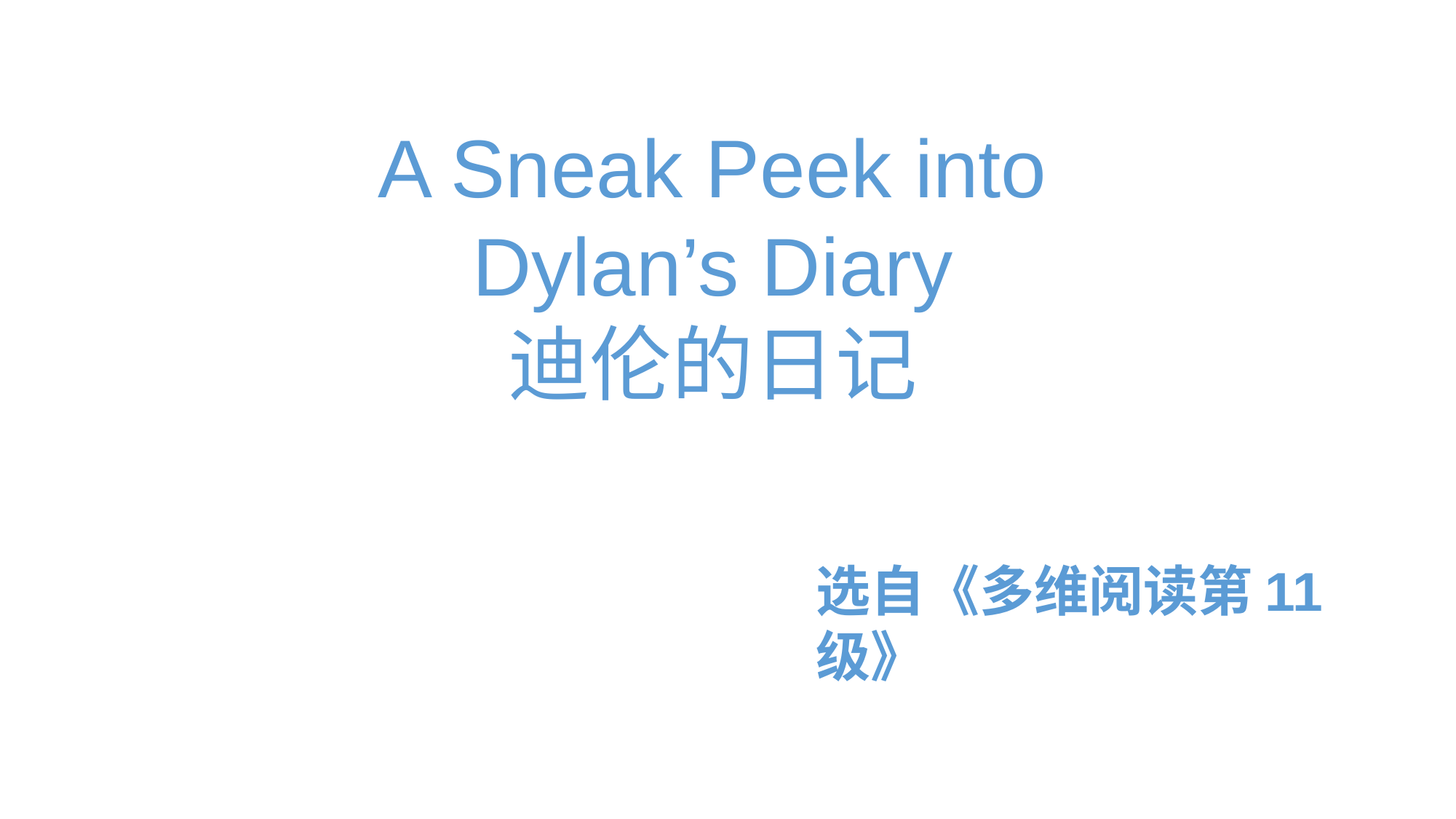

A Sneak Peek into Dylan’s Diary
迪伦的日记
选自《多维阅读第11级》